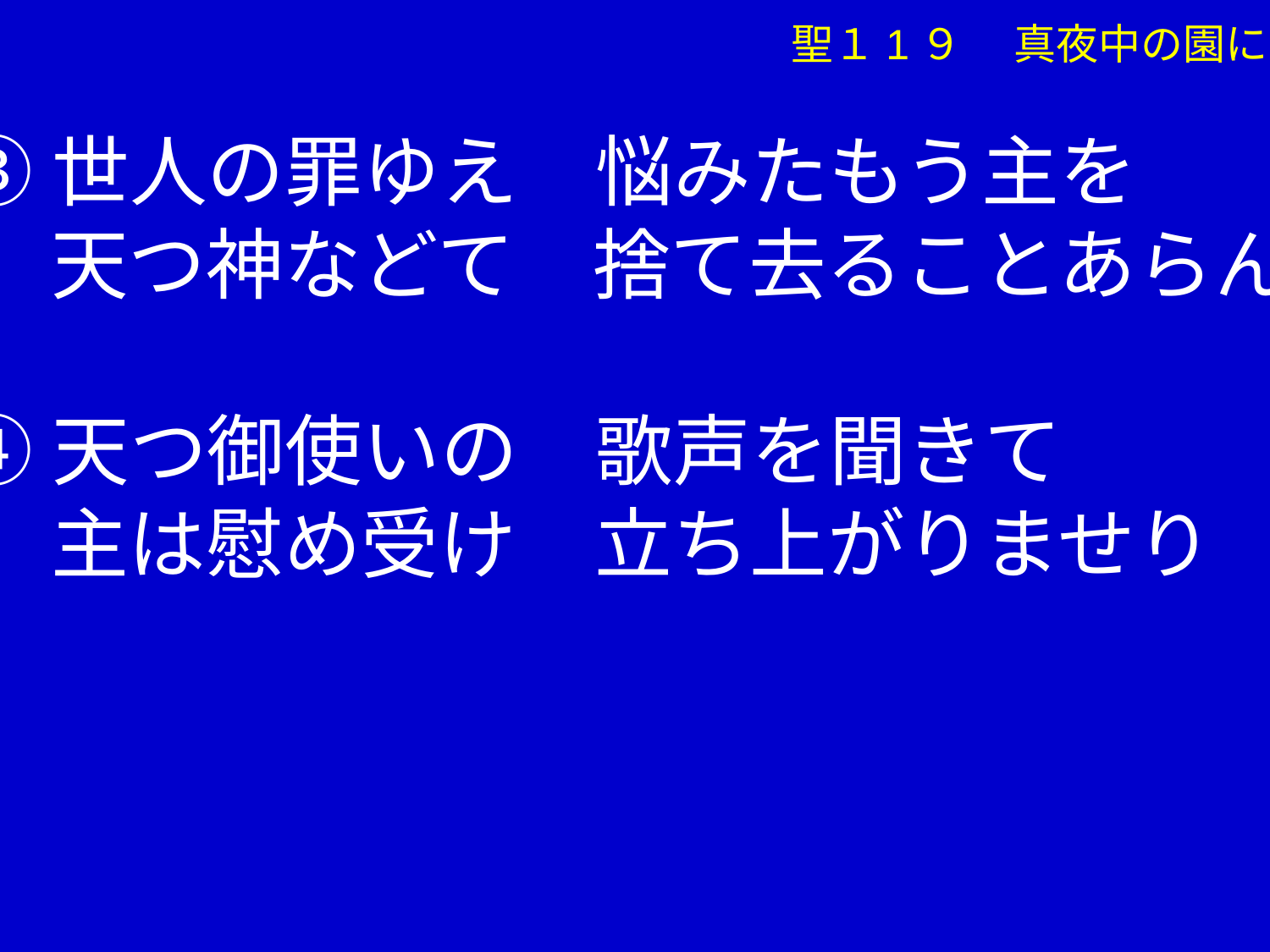

聖１1９ 　真夜中の園に
➂世人の罪ゆえ　悩みたもう主を
　 天つ神などて　捨て去ることあらん

④天つ御使いの　歌声を聞きて
　 主は慰め受け　立ち上がりませり